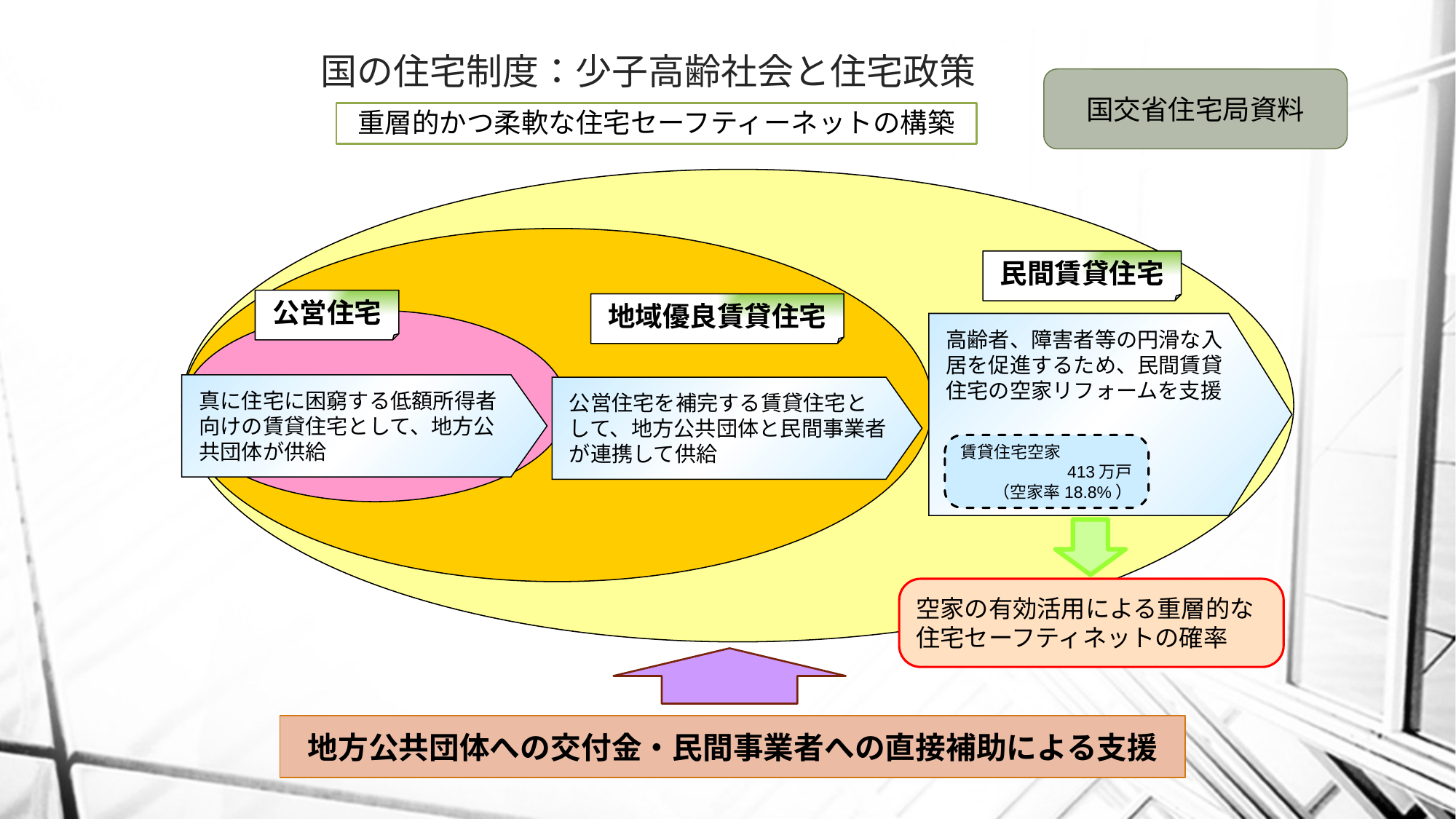

国の住宅制度：少子高齢社会と住宅政策
国交省住宅局資料
重層的かつ柔軟な住宅セーフティーネットの構築

民間賃貸住宅
公営住宅
地域優良賃貸住宅
高齢者、障害者等の円滑な入居を促進するため、民間賃貸住宅の空家リフォームを支援
真に住宅に困窮する低額所得者向けの賃貸住宅として、地方公共団体が供給
公営住宅を補完する賃貸住宅として、地方公共団体と民間事業者が連携して供給
賃貸住宅空家
413万戸
（空家率18.8%）

空家の有効活用による重層的な住宅セーフティネットの確率

地方公共団体への交付金・民間事業者への直接補助による支援